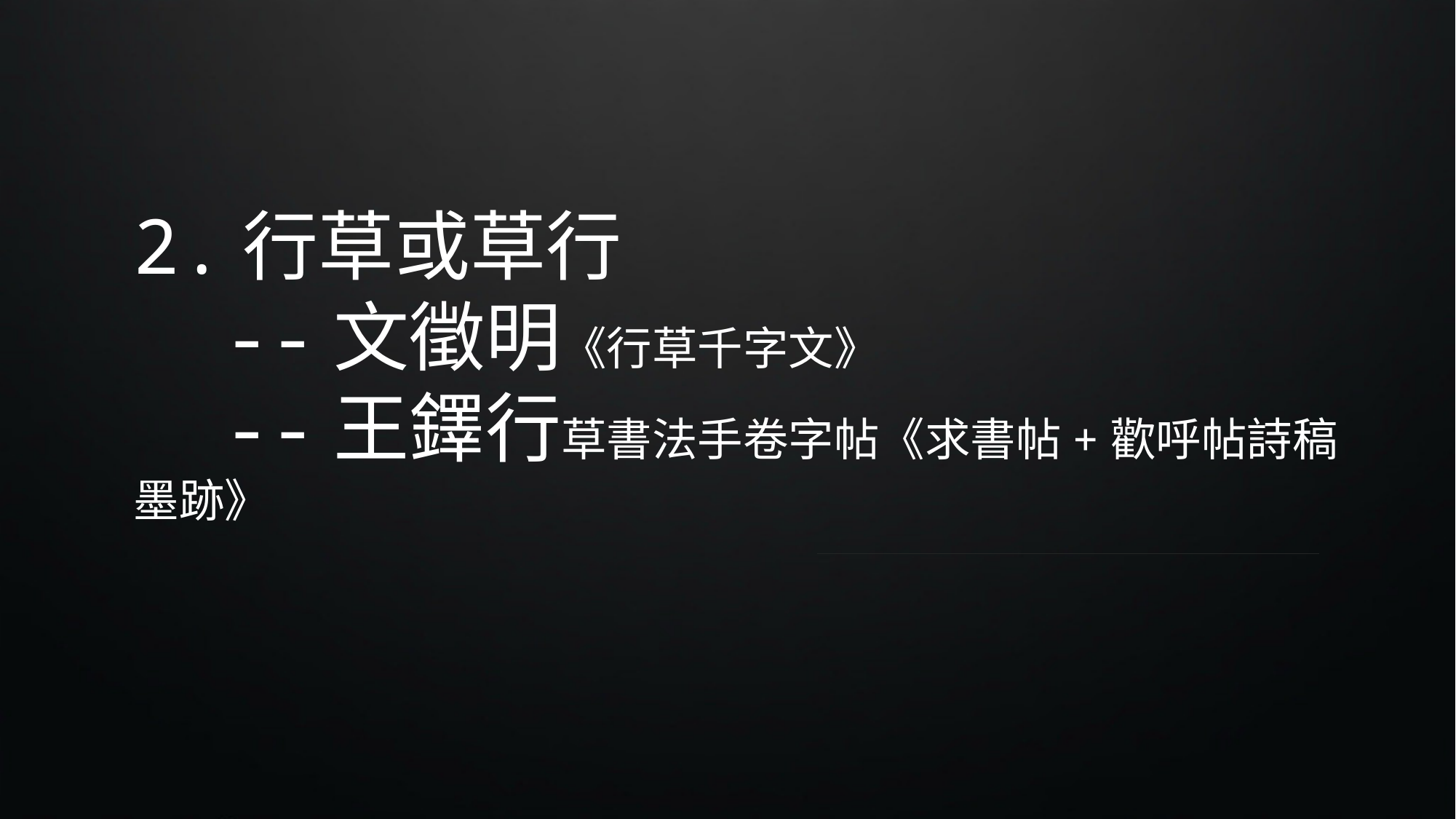

2.行草或草行
  --文徵明《行草千字文》
  --王鐸行草書法手卷字帖《求書帖+歡呼帖詩稿墨跡》